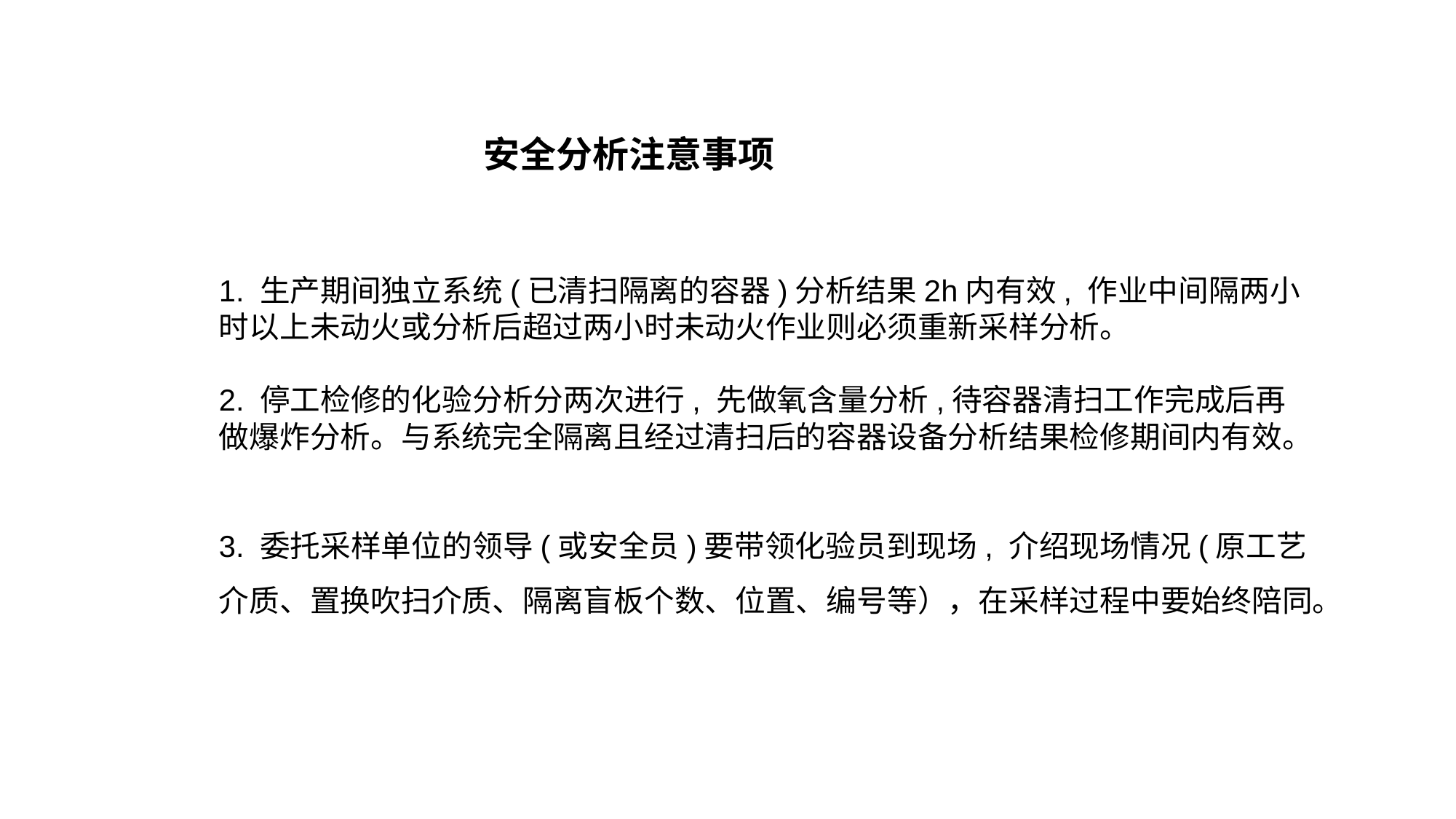

#
                         安全分析注意事项

1. 生产期间独立系统(已清扫隔离的容器)分析结果2h内有效, 作业中间隔两小时以上未动火或分析后超过两小时未动火作业则必须重新采样分析。
2. 停工检修的化验分析分两次进行, 先做氧含量分析,待容器清扫工作完成后再做爆炸分析。与系统完全隔离且经过清扫后的容器设备分析结果检修期间内有效。

3. 委托采样单位的领导(或安全员)要带领化验员到现场, 介绍现场情况(原工艺介质、置换吹扫介质、隔离盲板个数、位置、编号等），在采样过程中要始终陪同。